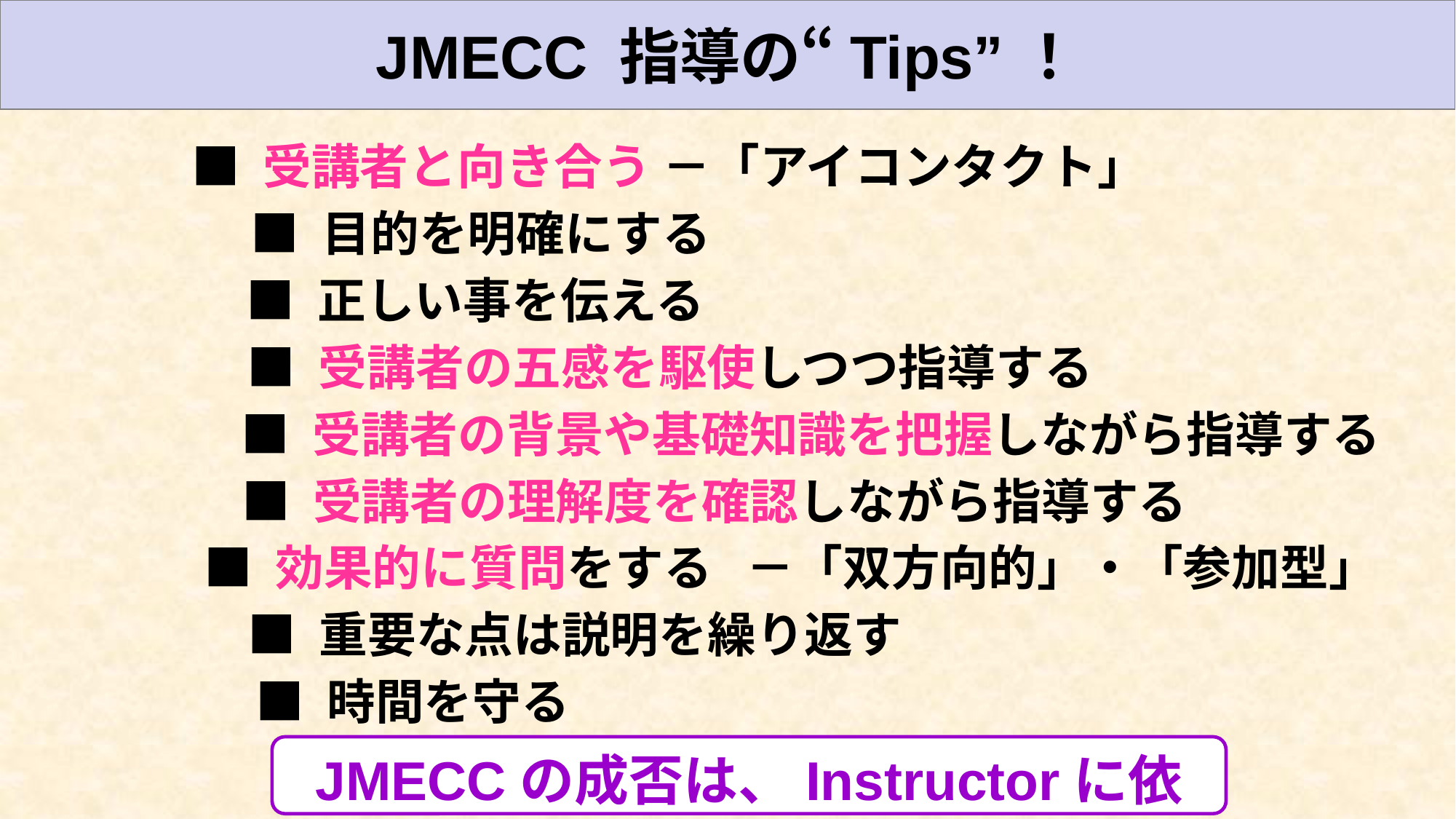

JMECC 指導の“Tips”！
■ 受講者と向き合う －「アイコンタクト」
■ 目的を明確にする
■ 正しい事を伝える
■ 受講者の五感を駆使しつつ指導する
■ 受講者の背景や基礎知識を把握しながら指導する
■ 受講者の理解度を確認しながら指導する
■ 効果的に質問をする   －「双方向的」・「参加型」
■ 重要な点は説明を繰り返す
■ 時間を守る
JMECCの成否は、Instructorに依存！